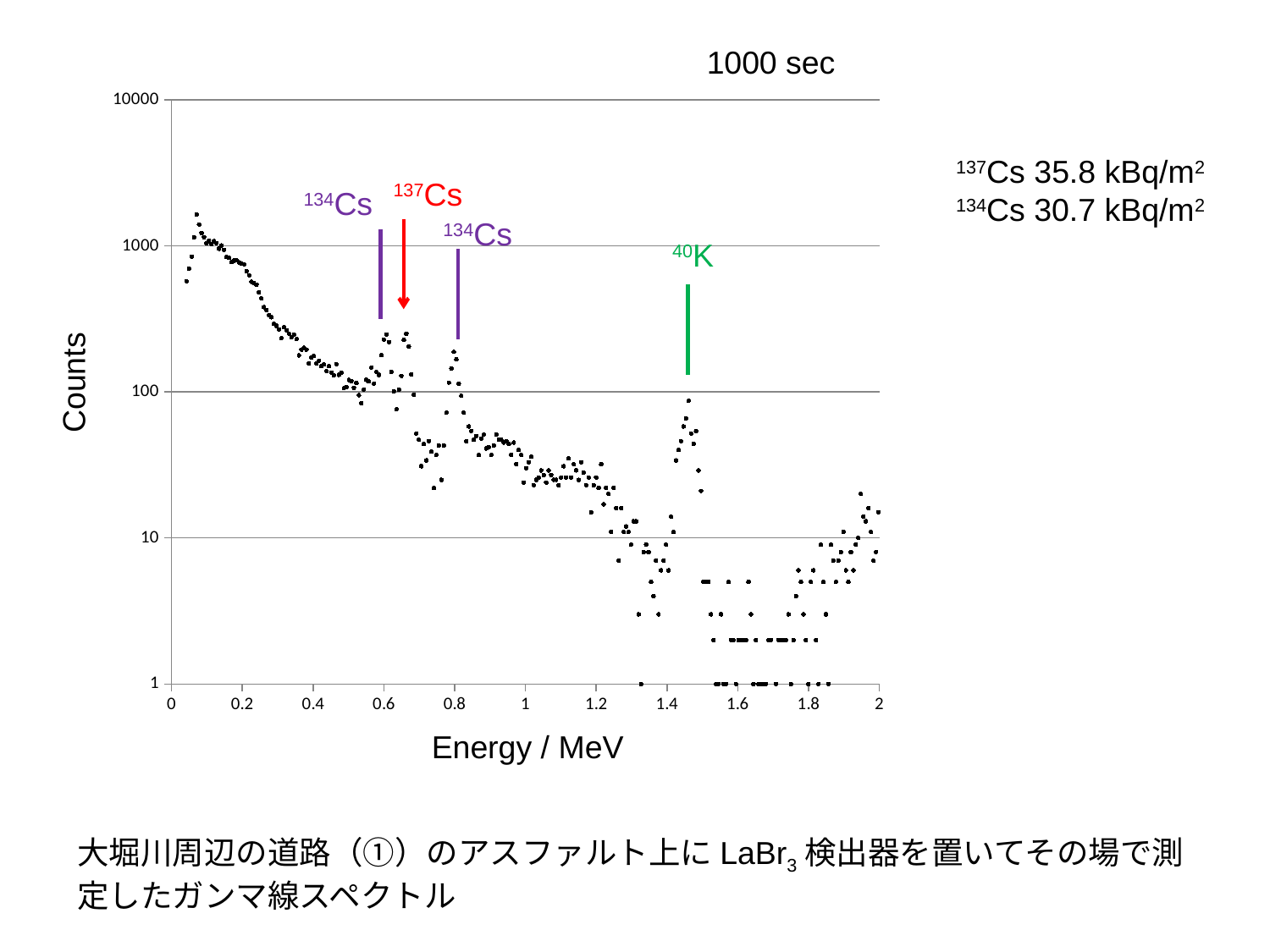

1000 sec

### Chart

| Category |  |
|---|---|
137Cs 35.8 kBq/m2
134Cs 30.7 kBq/m2
137Cs
134Cs
134Cs
40K
Counts
Energy / MeV
大堀川周辺の道路（①）のアスファルト上にLaBr3検出器を置いてその場で測定したガンマ線スペクトル